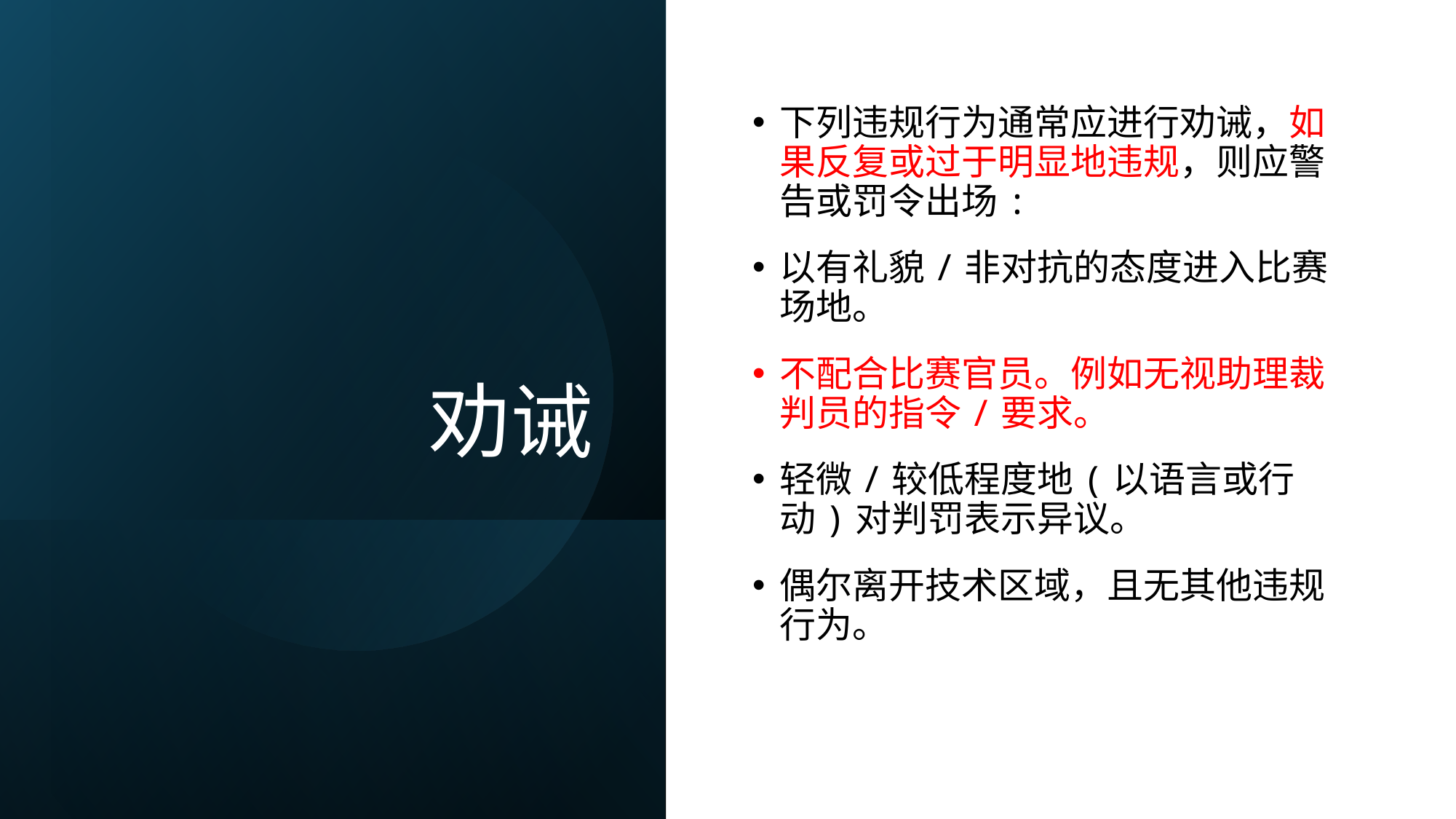

# 劝诫
下列违规行为通常应进行劝诫，如果反复或过于明显地违规，则应警告或罚令出场:
以有礼貌/非对抗的态度进入比赛场地。
不配合比赛官员。例如无视助理裁判员的指令/要求。
轻微/较低程度地(以语言或行动)对判罚表示异议。
偶尔离开技术区域，且无其他违规行为。